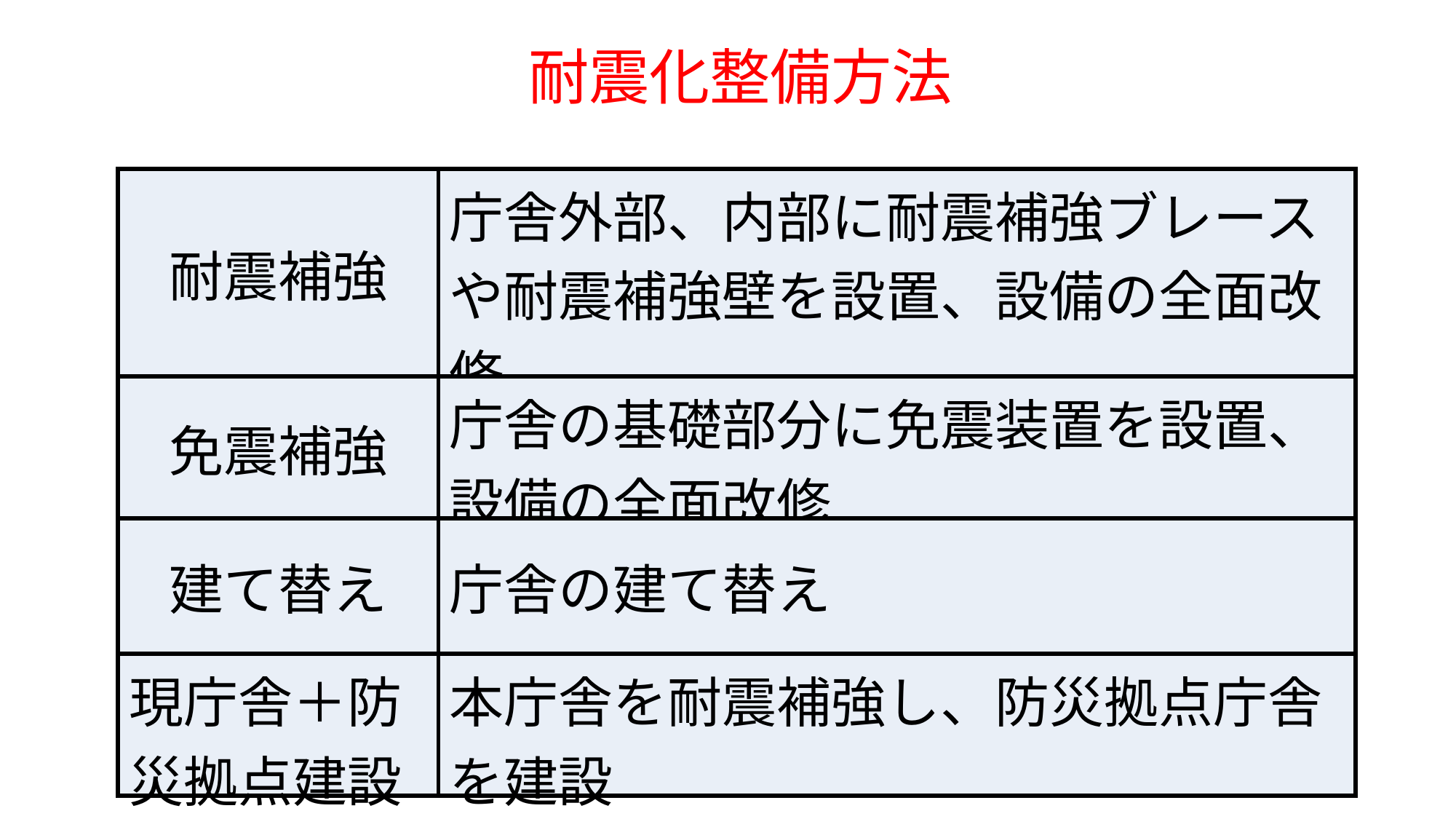

耐震化整備方法
| 耐震補強 | 庁舎外部、内部に耐震補強ブレースや耐震補強壁を設置、設備の全面改修 |
| --- | --- |
| 免震補強 | 庁舎の基礎部分に免震装置を設置、設備の全面改修 |
| 建て替え | 庁舎の建て替え |
| 現庁舎＋防災拠点建設 | 本庁舎を耐震補強し、防災拠点庁舎を建設 |